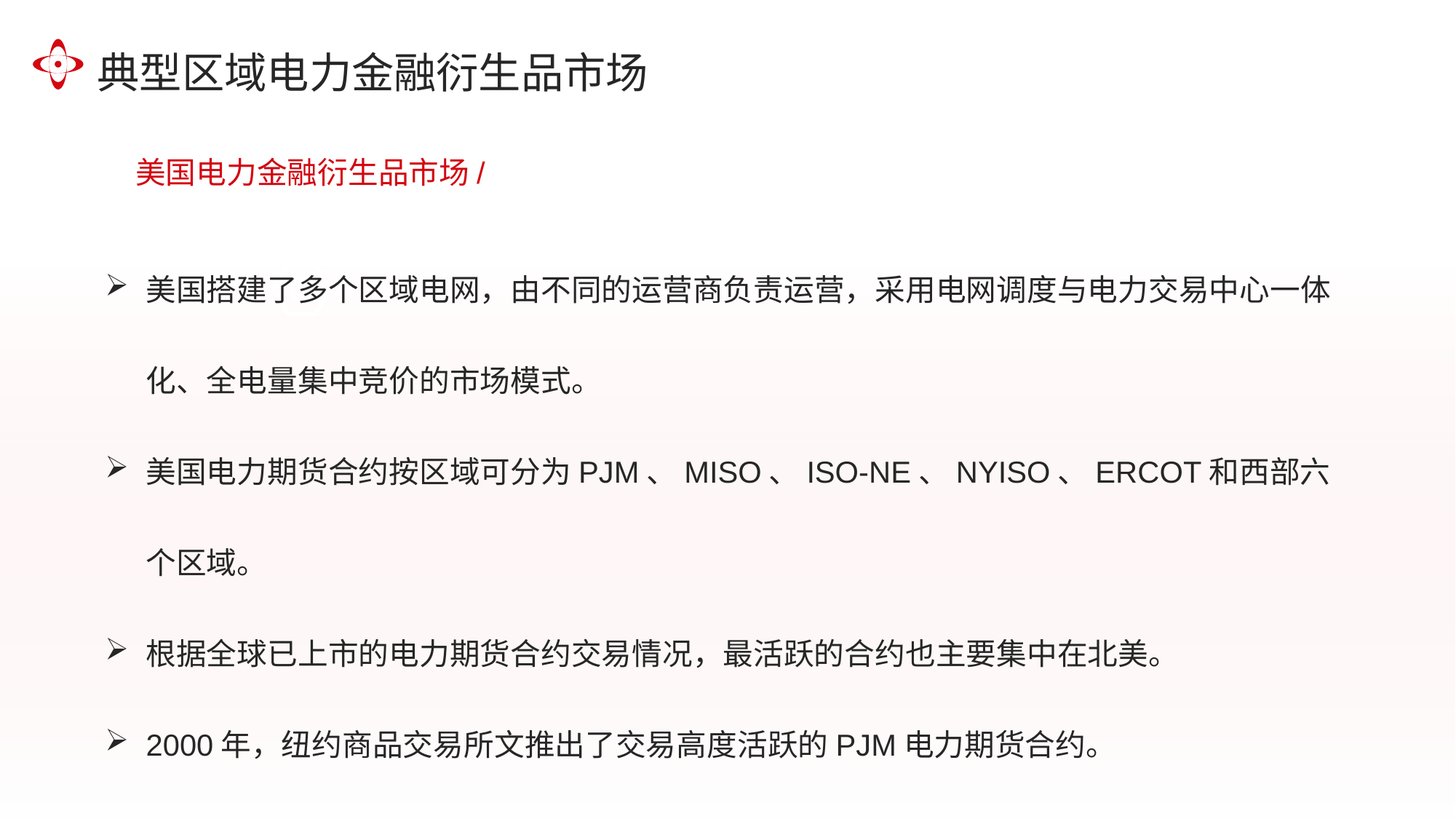

典型区域电力金融衍生品市场

美国电力金融衍生品市场/
美国搭建了多个区域电网，由不同的运营商负责运营，采用电网调度与电力交易中心一体化、全电量集中竞价的市场模式。
美国电力期货合约按区域可分为PJM、MISO、ISO-NE、NYISO、ERCOT和西部六个区域。
根据全球已上市的电力期货合约交易情况，最活跃的合约也主要集中在北美。
2000年，纽约商品交易所文推出了交易高度活跃的PJM电力期货合约。